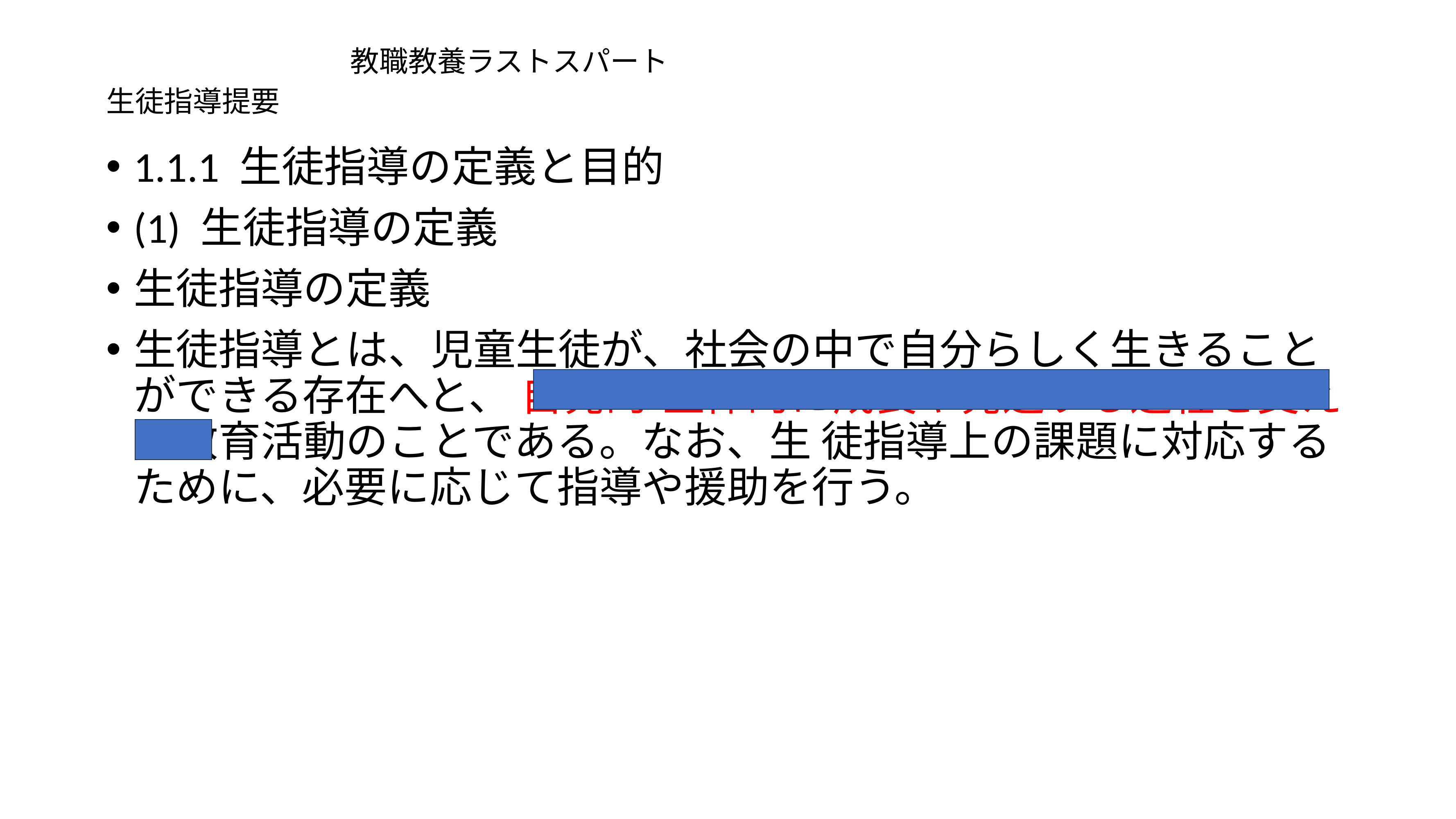

# 教職教養ラストスパート
生徒指導提要
1.1.1 生徒指導の定義と目的
(1) 生徒指導の定義
生徒指導の定義
生徒指導とは、児童生徒が、社会の中で自分らしく生きることができる存在へと、 自発的・主体的に成長や発達する過程を支える教育活動のことである。なお、生 徒指導上の課題に対応するために、必要に応じて指導や援助を行う。